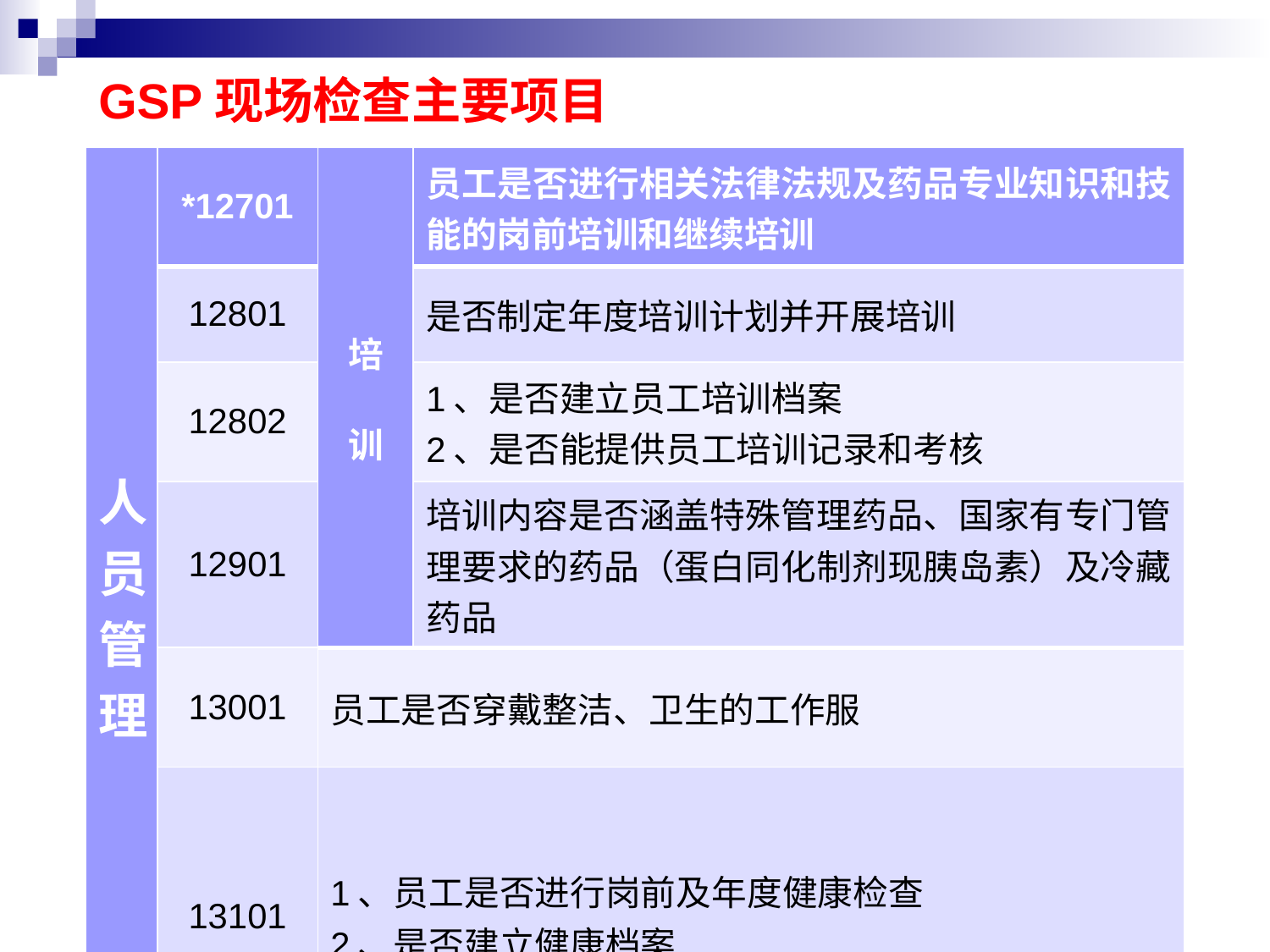

# GSP现场检查主要项目
| 人员管理 | \*12701 | 培 训 | 员工是否进行相关法律法规及药品专业知识和技能的岗前培训和继续培训 |
| --- | --- | --- | --- |
|  | 12801 |  | 是否制定年度培训计划并开展培训 |
|  | 12802 |  | 1、是否建立员工培训档案 2、是否能提供员工培训记录和考核 |
|  | 12901 |  | 培训内容是否涵盖特殊管理药品、国家有专门管理要求的药品（蛋白同化制剂现胰岛素）及冷藏药品 |
|  | 13001 | 员工是否穿戴整洁、卫生的工作服 |  |
|  | 13101 | 1、员工是否进行岗前及年度健康检查 2、是否建立健康档案 |  |